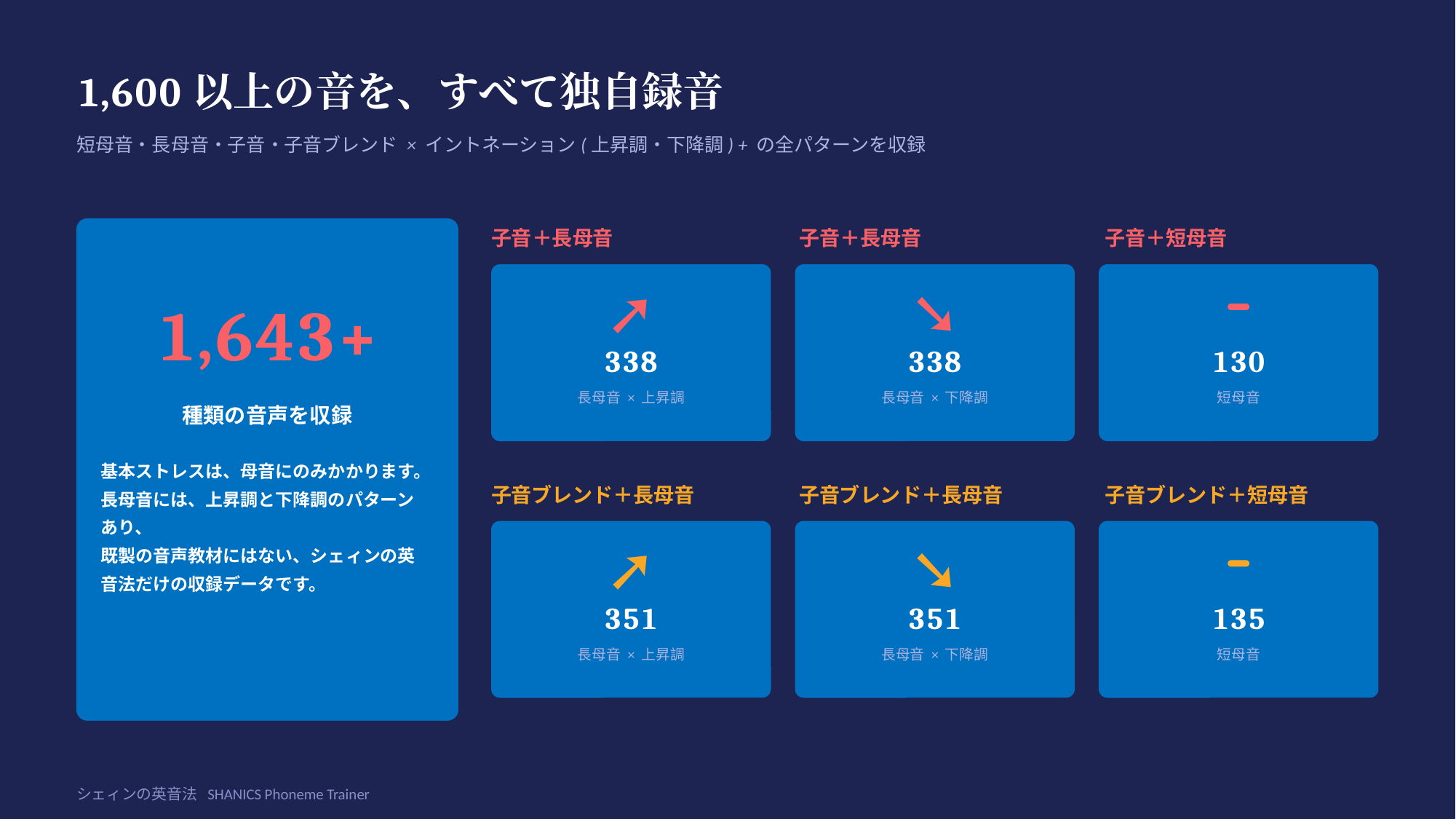

1,600以上の音を、すべて独自録音
短母音・長母音・子音・子音ブレンド × イントネーション(上昇調・下降調) + の全パターンを収録

子音＋長母音
子音＋長母音
子音＋短母音

1,643+
➚
➘

338
338
130
長母音 × 上昇調
長母音 × 下降調
短母音
種類の音声を収録
基本ストレスは、母音にのみかかります。
長母音には、上昇調と下降調のパターンあり、
既製の音声教材にはない、シェィンの英音法だけの収録データです。
子音ブレンド＋長母音
子音ブレンド＋長母音
子音ブレンド＋短母音

➚
➘

351
351
135
長母音 × 上昇調
長母音 × 下降調
短母音
シェィンの英音法  SHANICS Phoneme Trainer